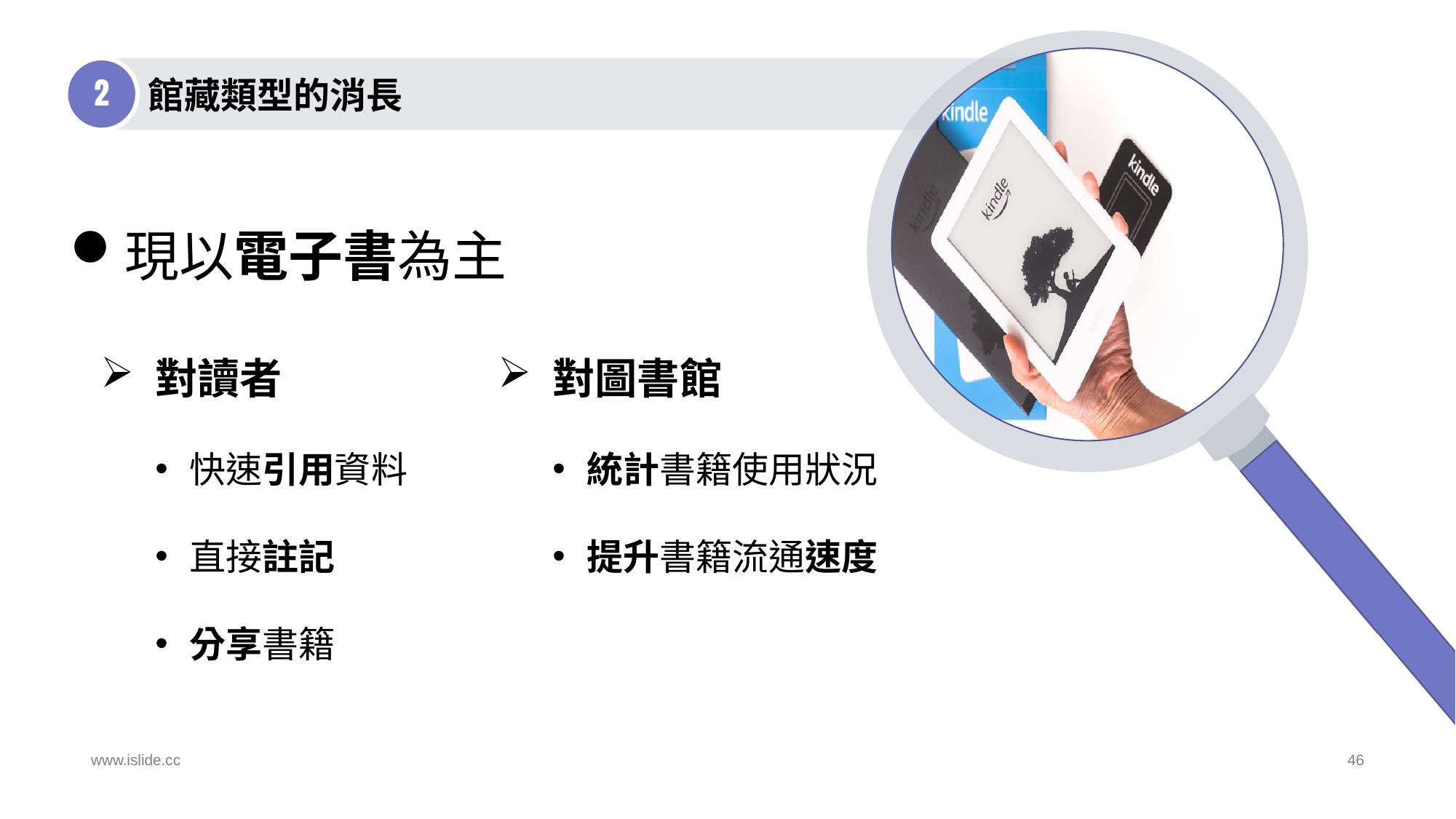

2

館藏類型的消長

現以電子書為主
對讀者
快速引用資料
直接註記
分享書籍
對圖書館
統計書籍使用狀況
提升書籍流通速度

www.islide.cc
46